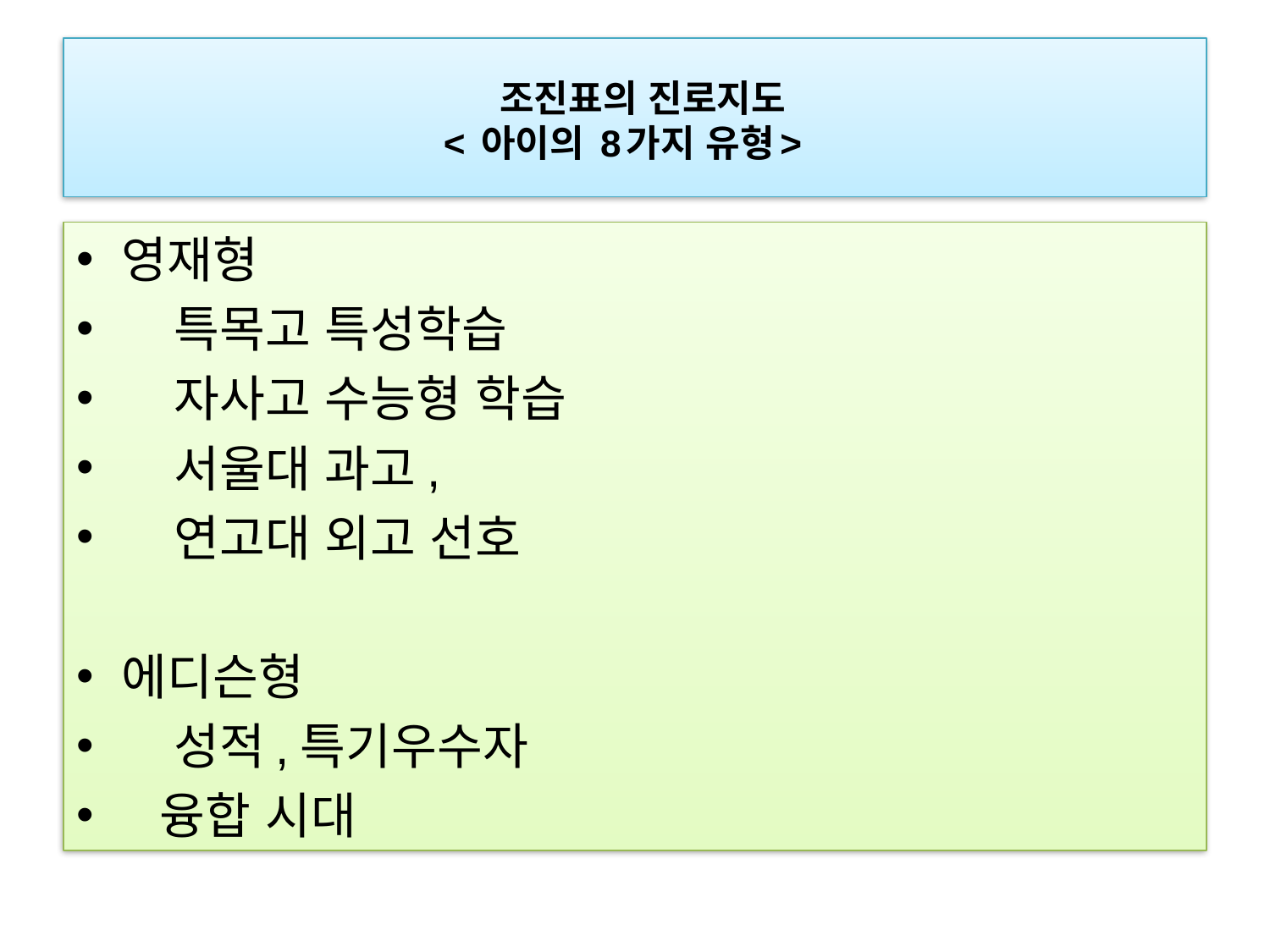

# 조진표의 진로지도 < 아이의 8가지 유형>
영재형
   특목고 특성학습
   자사고 수능형 학습
   서울대 과고,
   연고대 외고 선호

에디슨형
   성적,특기우수자
  융합 시대